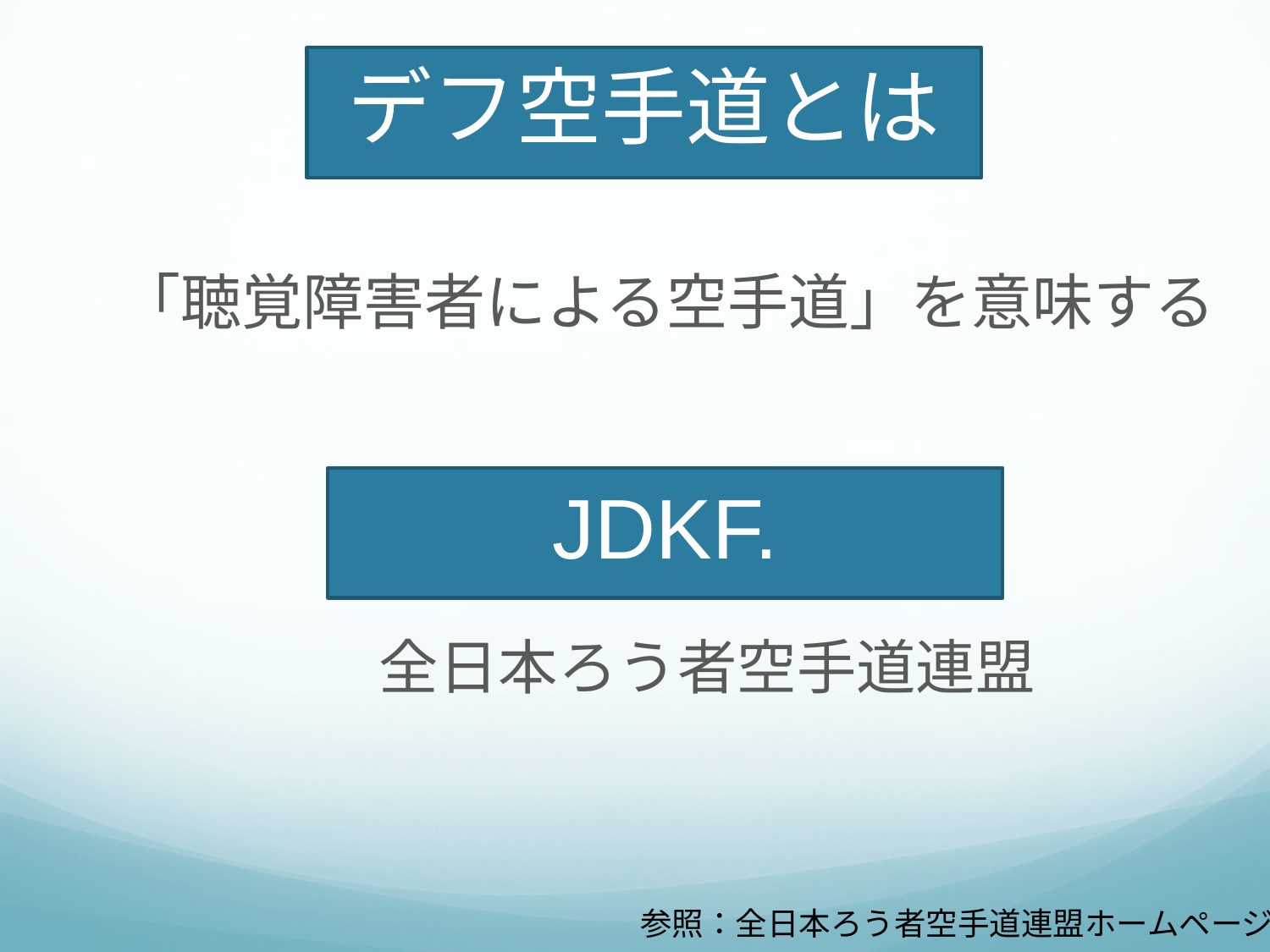

デフ空手道とは
　「聴覚障害者による空手道」を意味する

JDKF.
　全日本ろう者空手道連盟

参照：全日本ろう者空手道連盟ホームページ